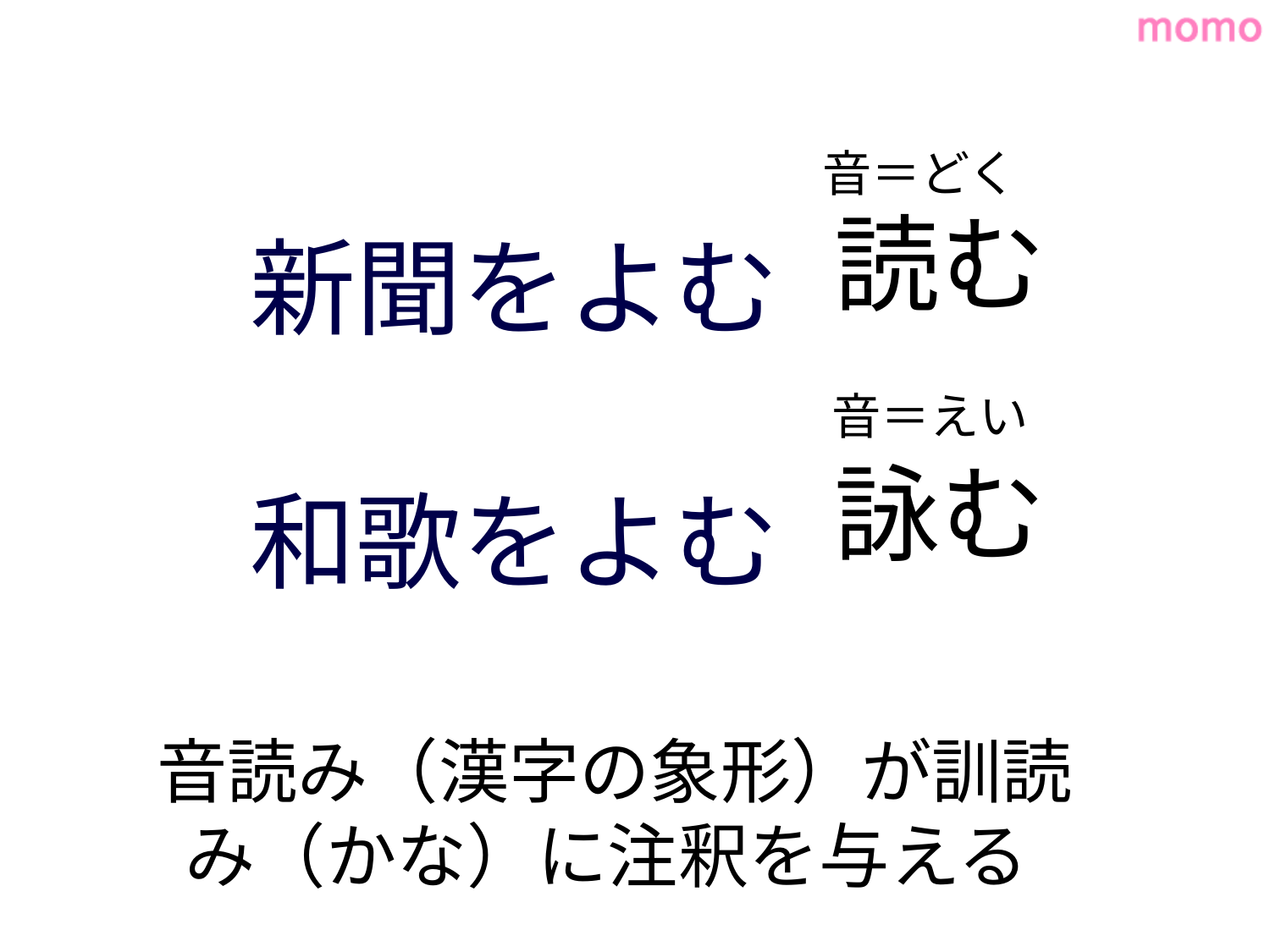

音＝どく
読む

# 新聞をよむ 和歌をよむ
音＝えい
詠む
音読み（漢字の象形）が訓読み（かな）に注釈を与える